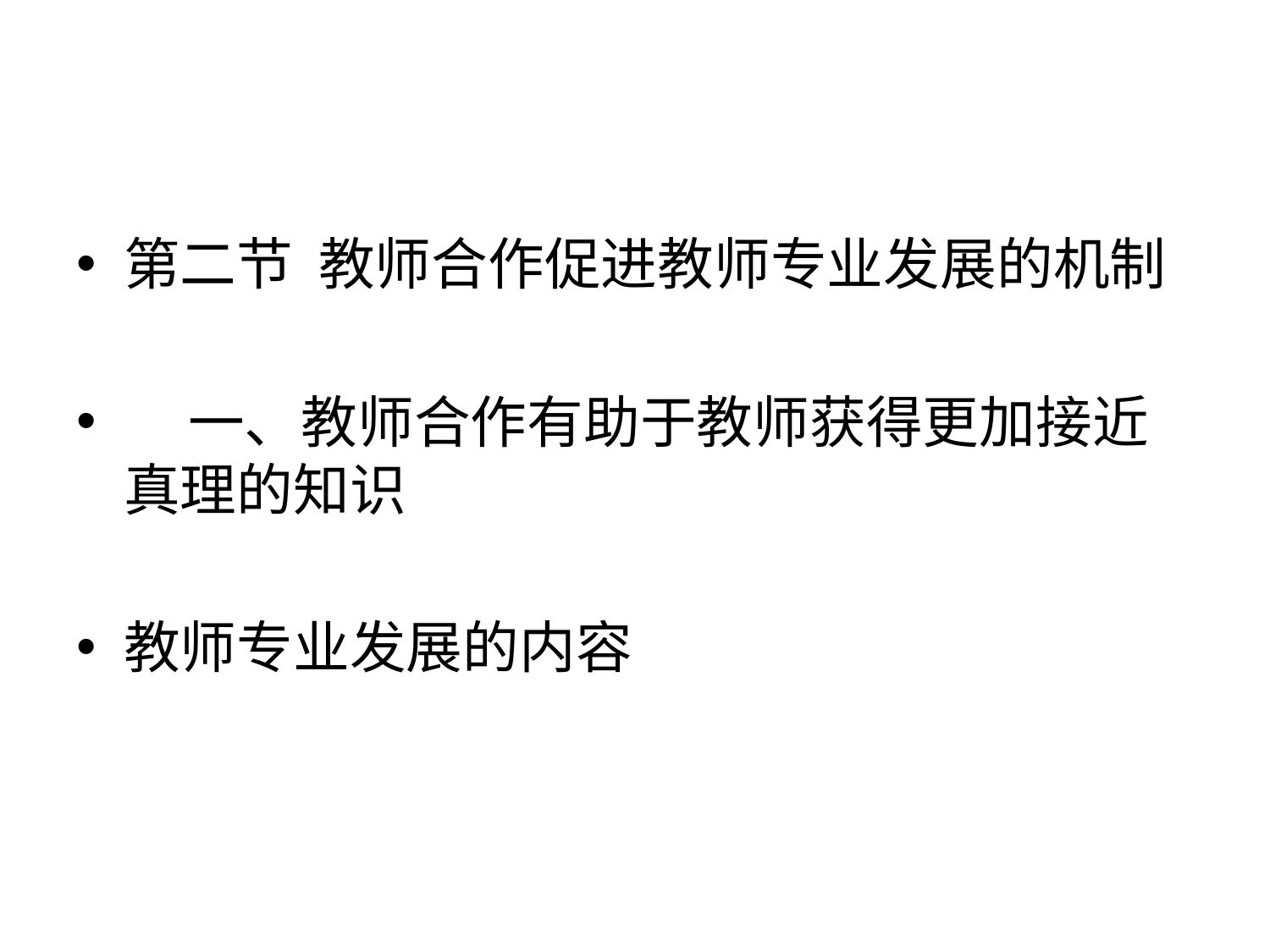

#
第二节  教师合作促进教师专业发展的机制

    一、教师合作有助于教师获得更加接近真理的知识

教师专业发展的内容